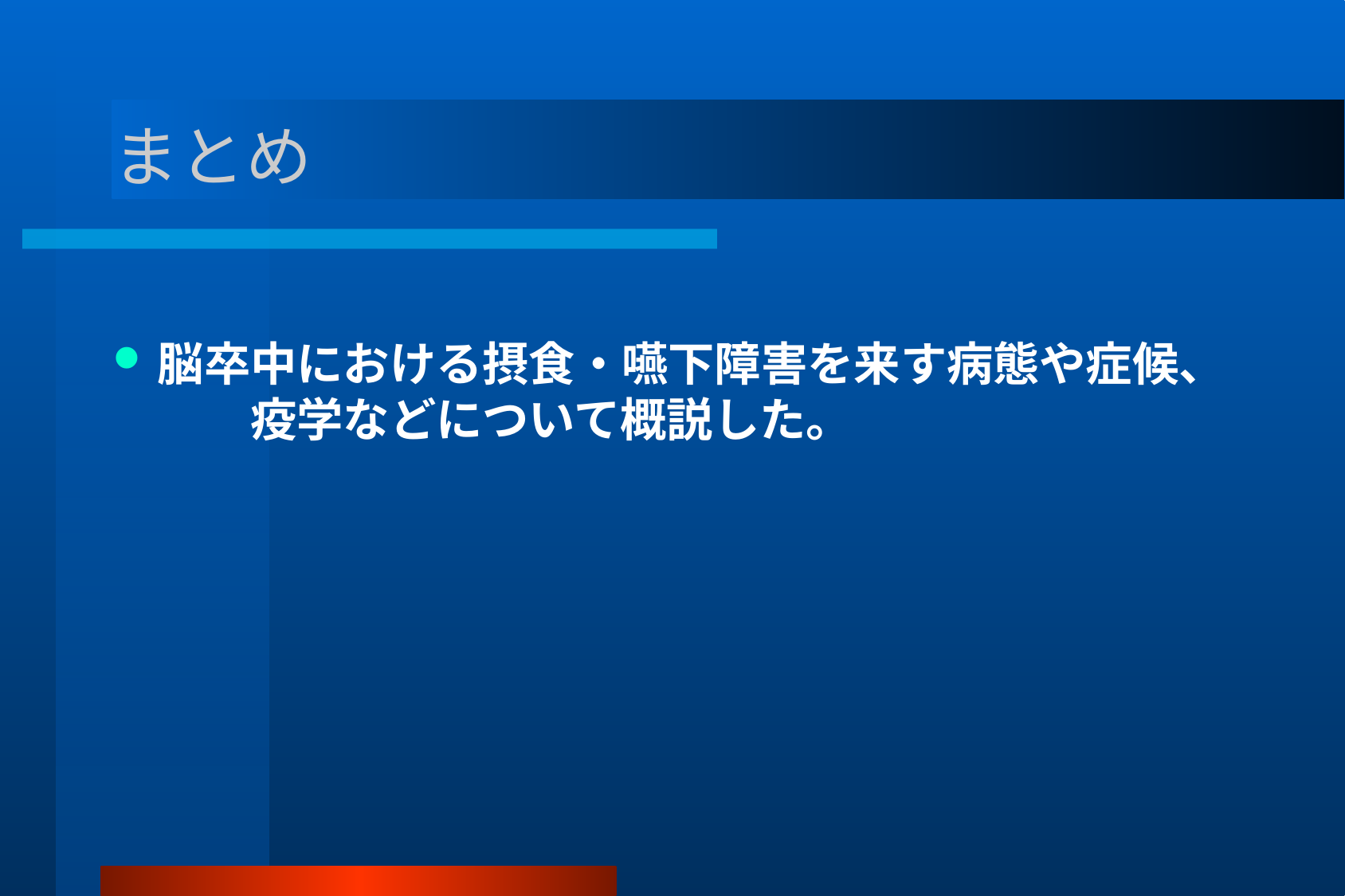

# まとめ
脳卒中における摂食・嚥下障害を来す病態や症候、　　疫学などについて概説した。